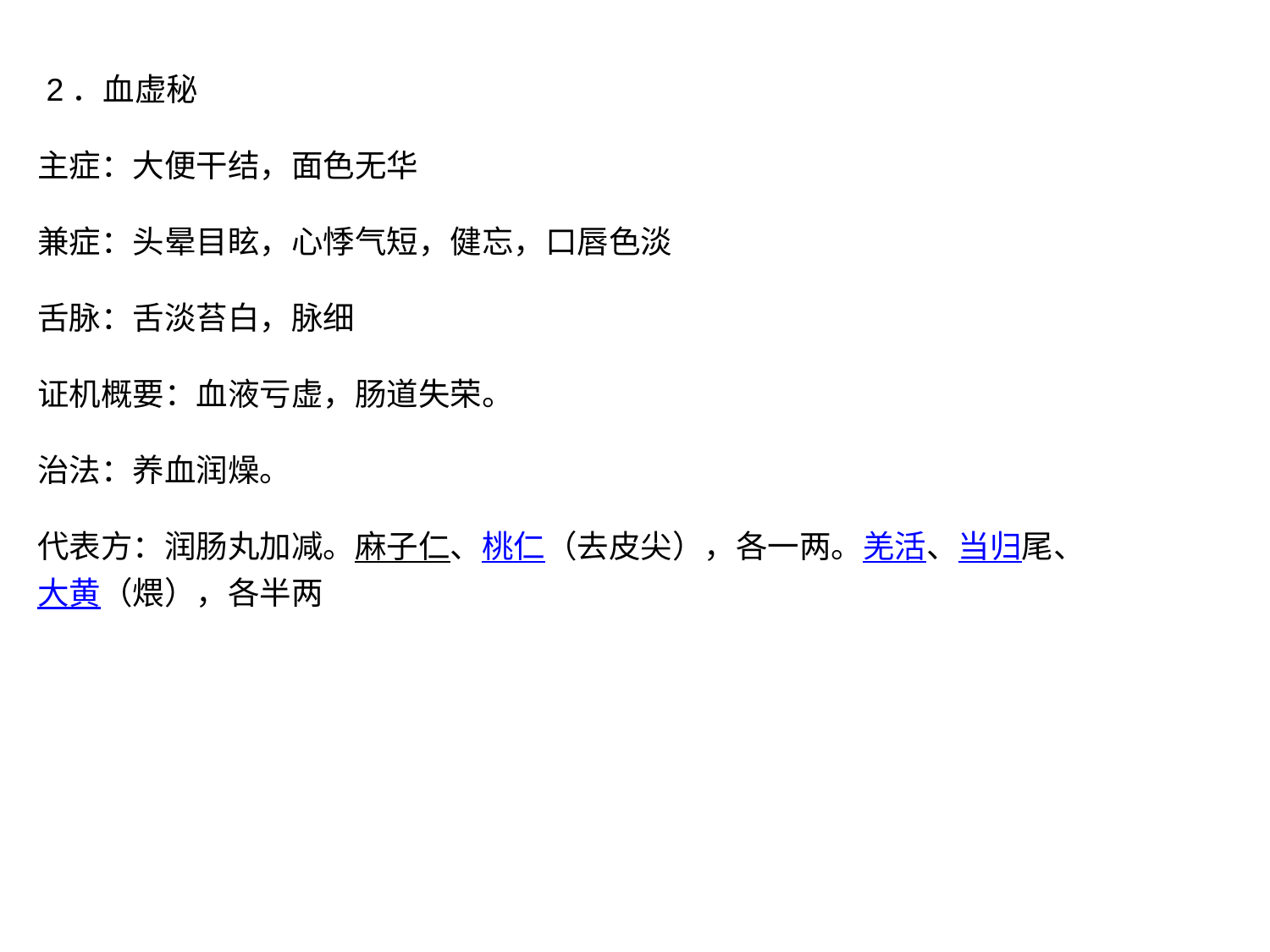

2．血虚秘

主症：大便干结，面色无华

兼症：头晕目眩，心悸气短，健忘，口唇色淡

舌脉：舌淡苔白，脉细

证机概要：血液亏虚，肠道失荣。

治法：养血润燥。

代表方：润肠丸加减。麻子仁、桃仁（去皮尖），各一两。羌活、当归尾、大黄（煨），各半两